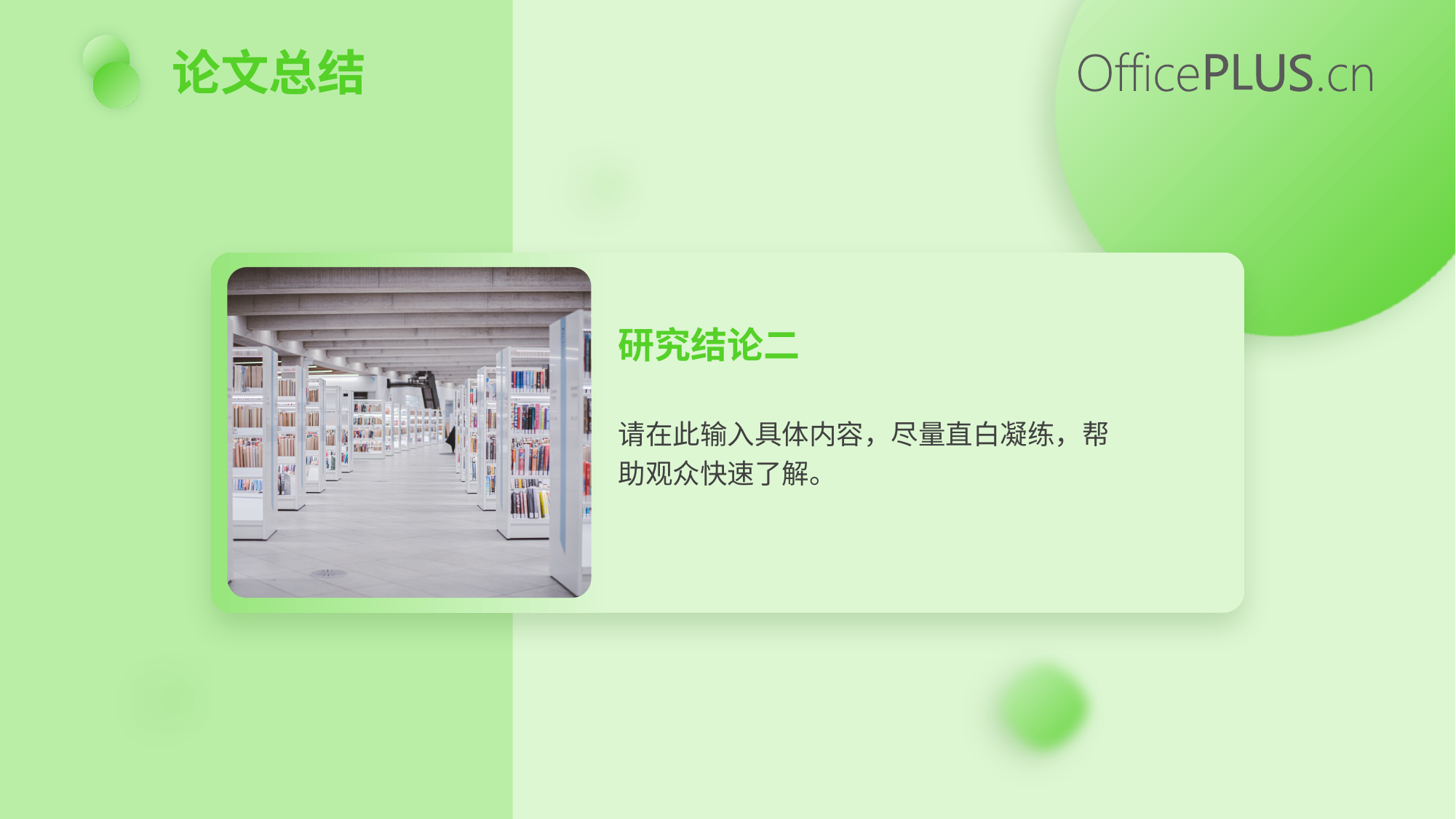

论文总结

研究结论二
请在此输入具体内容，尽量直白凝练，帮助观众快速了解。